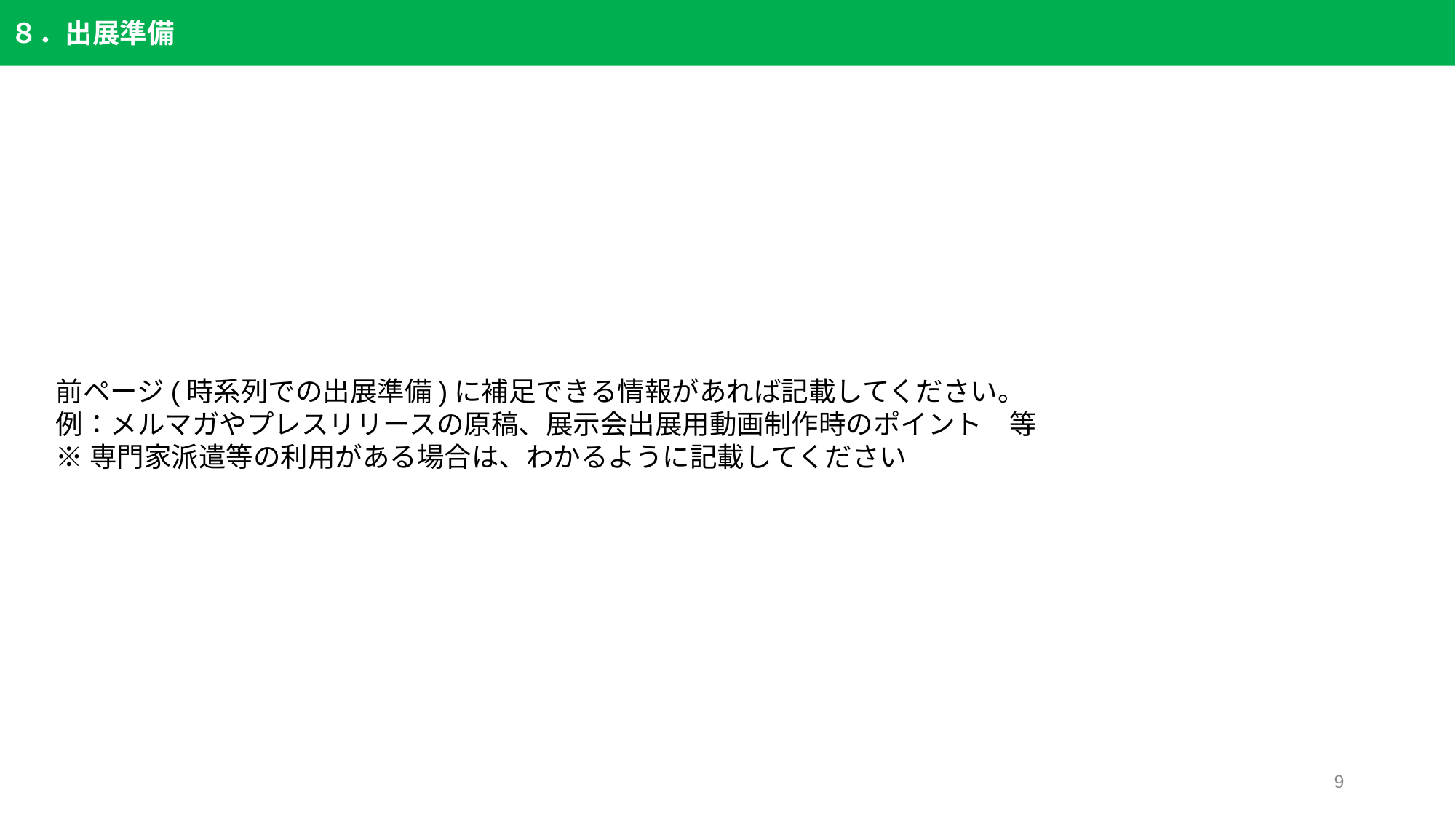

８．出展準備
前ページ(時系列での出展準備)に補足できる情報があれば記載してください。
例：メルマガやプレスリリースの原稿、展示会出展用動画制作時のポイント　等
※専門家派遣等の利用がある場合は、わかるように記載してください
9